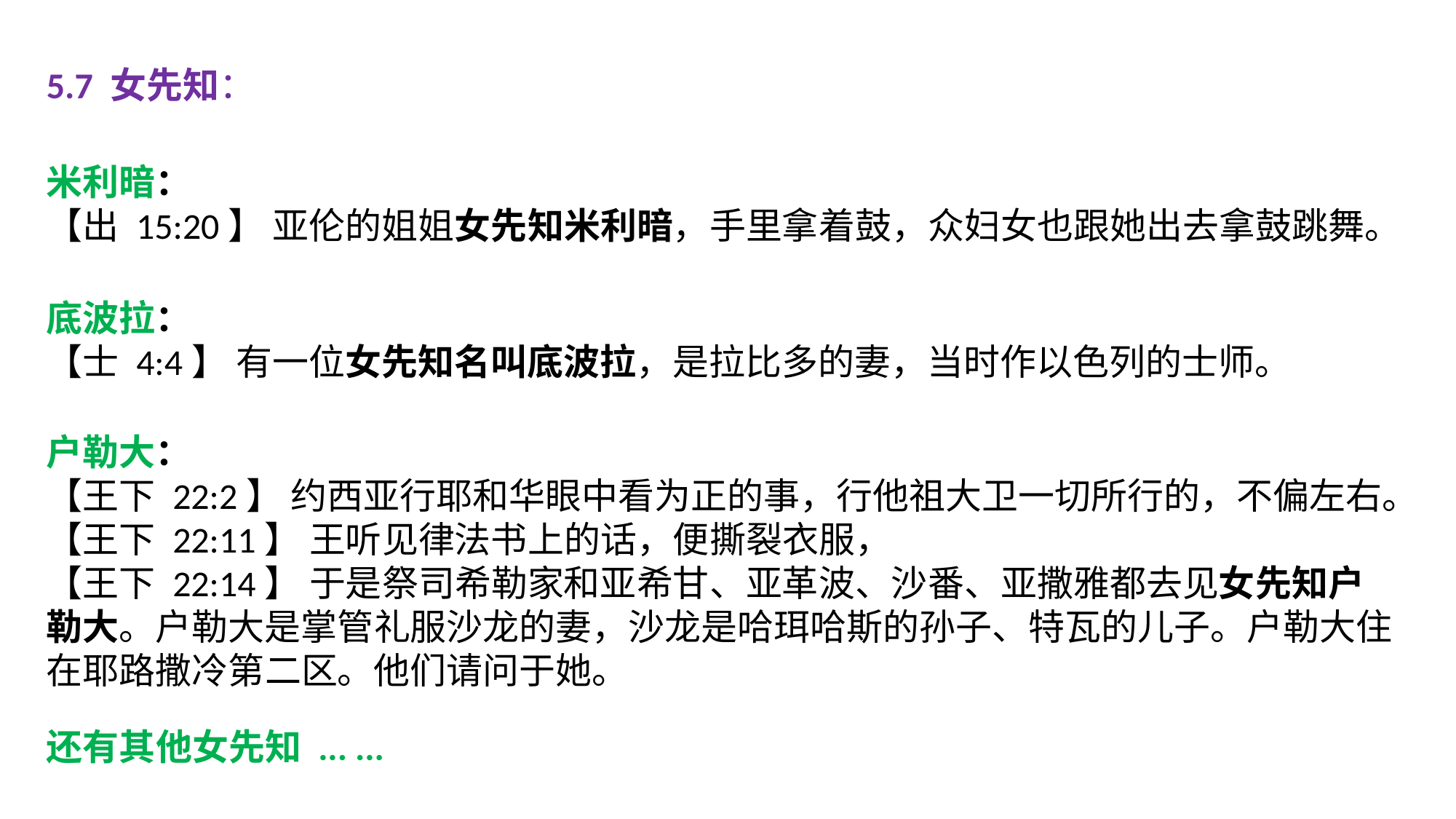

5.7 女先知：
米利暗：
【出 15:20】 亚伦的姐姐女先知米利暗，手里拿着鼓，众妇女也跟她出去拿鼓跳舞。
底波拉：
【士 4:4】 有一位女先知名叫底波拉，是拉比多的妻，当时作以色列的士师。
户勒大：
【王下 22:2】 约西亚行耶和华眼中看为正的事，行他祖大卫一切所行的，不偏左右。
【王下 22:11】 王听见律法书上的话，便撕裂衣服，
【王下 22:14】 于是祭司希勒家和亚希甘、亚革波、沙番、亚撒雅都去见女先知户勒大。户勒大是掌管礼服沙龙的妻，沙龙是哈珥哈斯的孙子、特瓦的儿子。户勒大住在耶路撒冷第二区。他们请问于她。
还有其他女先知 ... ...